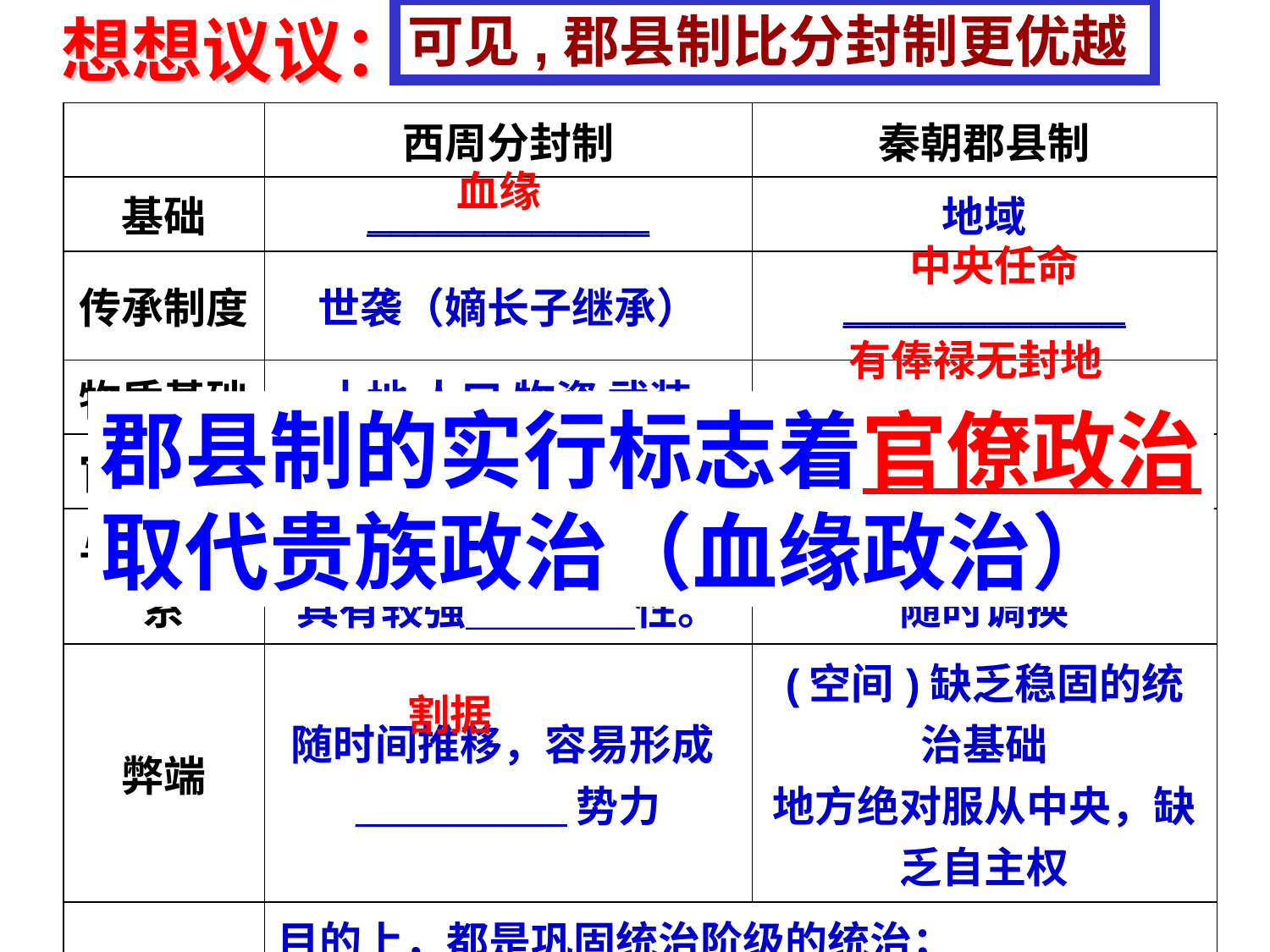

想想议议：
可见,郡县制比分封制更优越
|  | 西周分封制 | 秦朝郡县制 |
| --- | --- | --- |
| 基础 | \_\_\_\_\_\_\_\_\_\_\_\_ | 地域 |
| 传承制度 | 世袭（嫡长子继承） | \_\_\_\_\_\_\_\_\_\_\_\_ |
| 物质基础 | 土地 人口 物资 武装 | \_\_\_\_\_\_\_\_\_\_\_\_ |
| 官员职权 | 拥有政、财、军大权 | \_\_\_\_\_\_\_\_\_\_\_\_机构 |
| 与中央关系 | 承认权威，承担义务； 具有较强＿＿＿＿性。 | 听命于\_\_\_\_\_\_\_\_\_，随时调换 |
| 弊端 | 随时间推移，容易形成\_\_\_\_\_\_\_\_\_势力 | (空间)缺乏稳固的统治基础 地方绝对服从中央，缺乏自主权 |
| 共同点 | 目的上，都是巩固统治阶级的统治； 性质上，都是古代重要地方行政制度； 作用上，维护了国家统一。 |  |
血缘
  中央任命
有俸禄无封地
郡县制的实行标志着官僚政治
取代贵族政治（血缘政治）
地方行政
中央
独立
割据